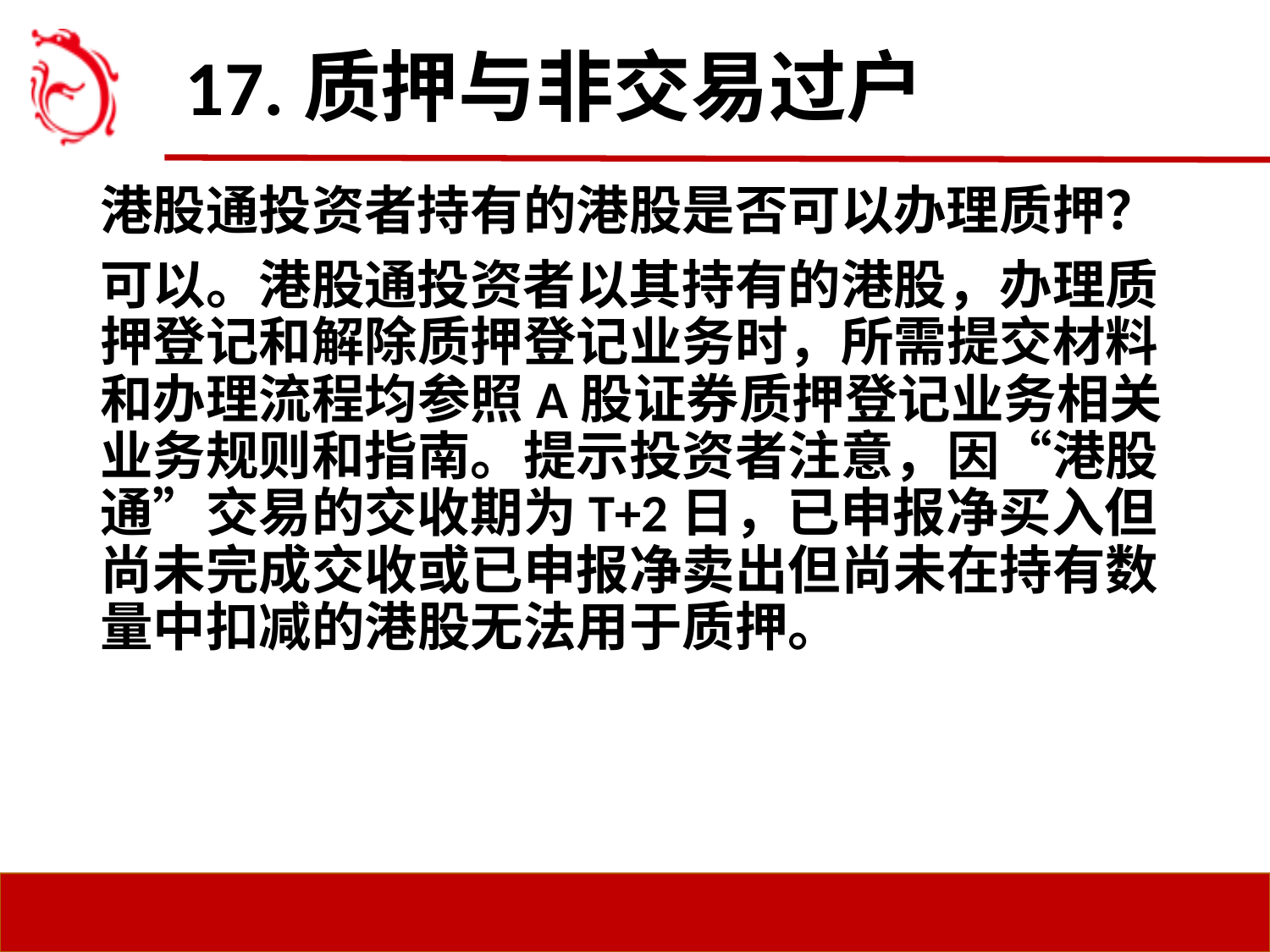

# 17.质押与非交易过户
港股通投资者持有的港股是否可以办理质押？
可以。港股通投资者以其持有的港股，办理质押登记和解除质押登记业务时，所需提交材料和办理流程均参照A股证券质押登记业务相关业务规则和指南。提示投资者注意，因“港股通”交易的交收期为T+2日，已申报净买入但尚未完成交收或已申报净卖出但尚未在持有数量中扣减的港股无法用于质押。